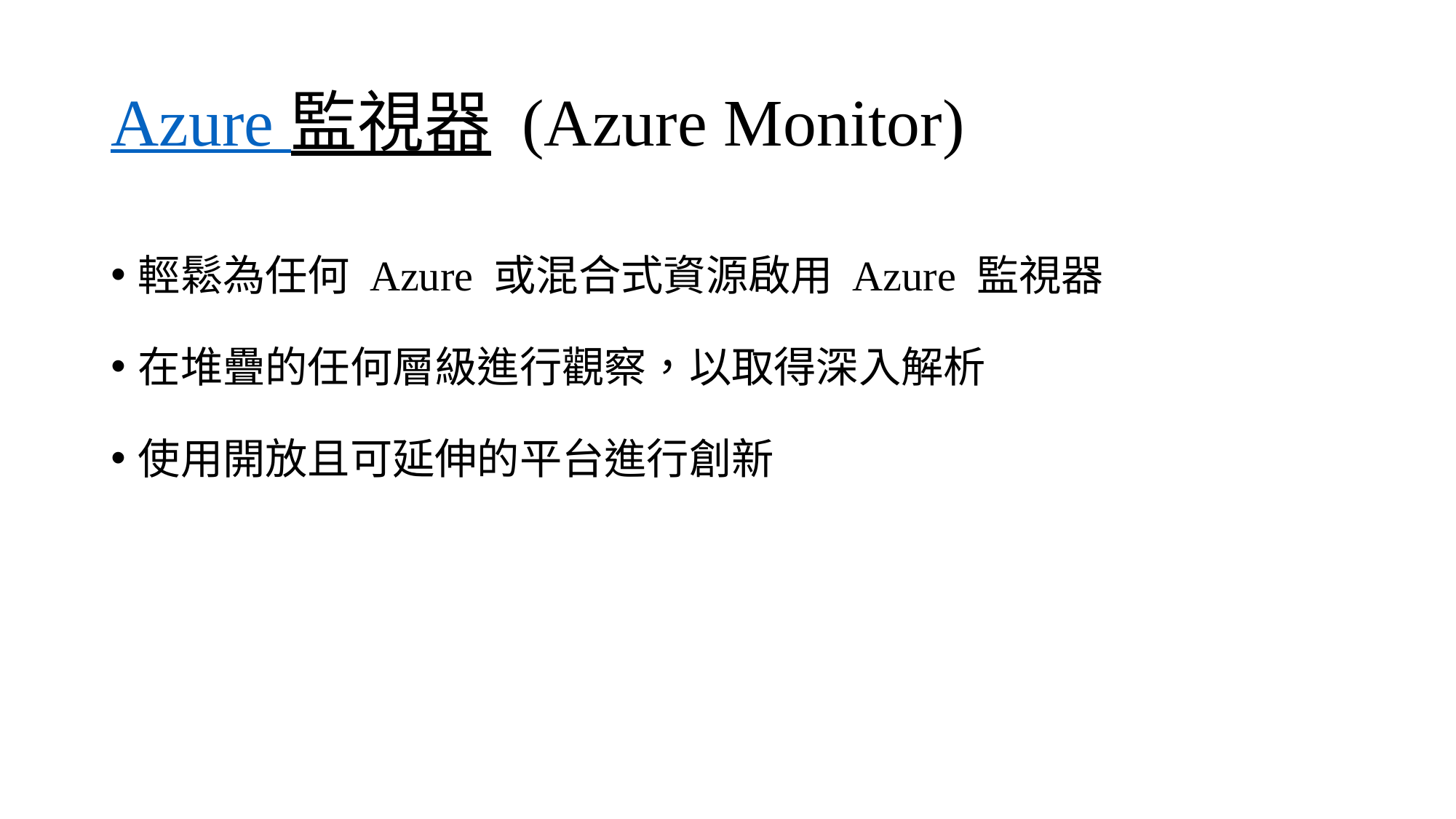

# Azure 監視器 (Azure Monitor)
輕鬆為任何 Azure 或混合式資源啟用 Azure 監視器
在堆疊的任何層級進行觀察，以取得深入解析
使用開放且可延伸的平台進行創新